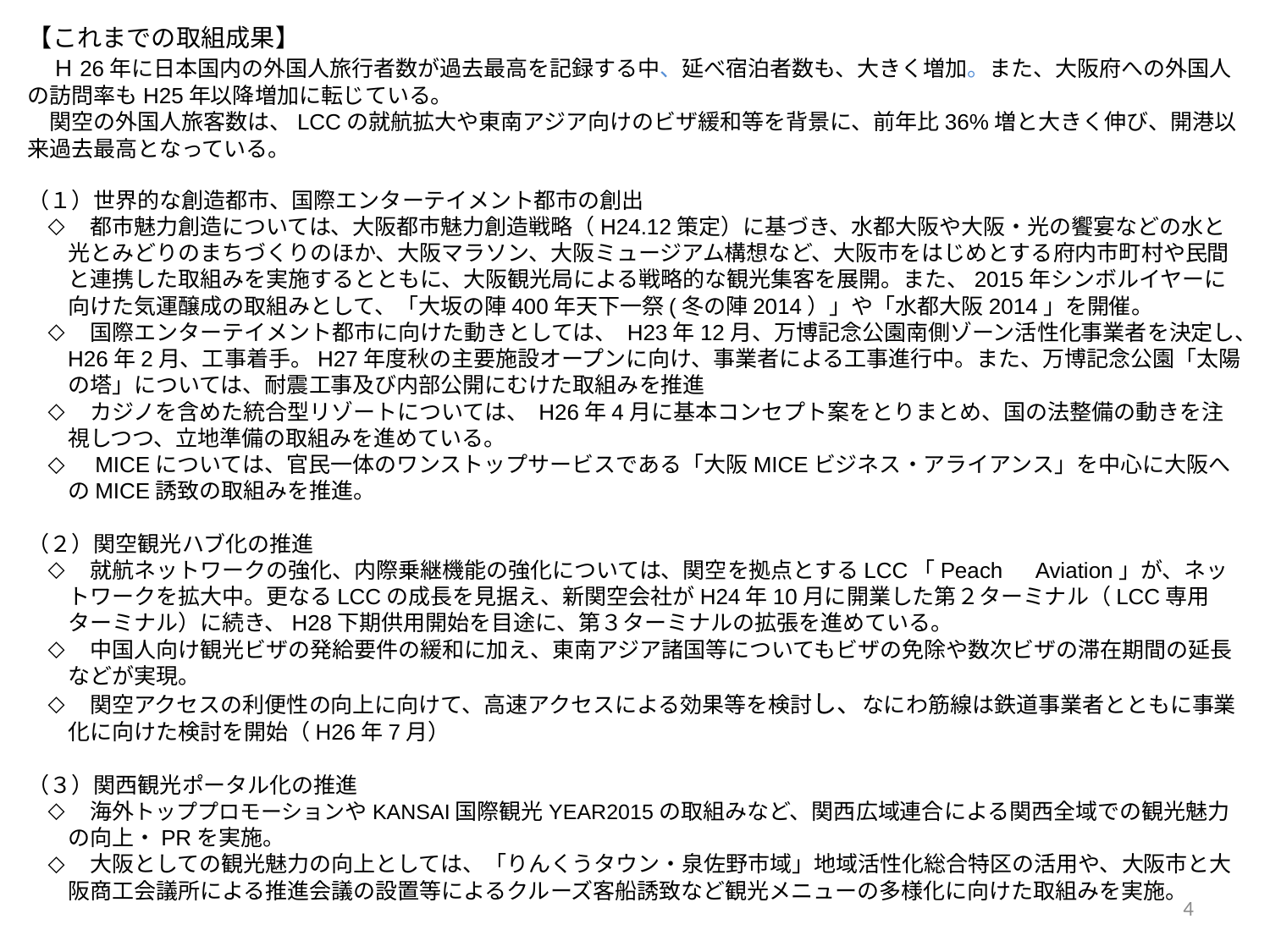

【これまでの取組成果】
　Ｈ26年に日本国内の外国人旅行者数が過去最高を記録する中、延べ宿泊者数も、大きく増加。また、大阪府への外国人の訪問率もH25年以降増加に転じている。
　関空の外国人旅客数は、LCCの就航拡大や東南アジア向けのビザ緩和等を背景に、前年比36%増と大きく伸び、開港以来過去最高となっている。

（１）世界的な創造都市、国際エンターテイメント都市の創出
　都市魅力創造については、大阪都市魅力創造戦略（H24.12策定）に基づき、水都大阪や大阪・光の饗宴などの水と光とみどりのまちづくりのほか、大阪マラソン、大阪ミュージアム構想など、大阪市をはじめとする府内市町村や民間と連携した取組みを実施するとともに、大阪観光局による戦略的な観光集客を展開。また、2015年シンボルイヤーに向けた気運醸成の取組みとして、「大坂の陣400年天下一祭(冬の陣2014）」や「水都大阪2014」を開催。
　国際エンターテイメント都市に向けた動きとしては、 H23年12月、万博記念公園南側ゾーン活性化事業者を決定し、H26年2月、工事着手。H27年度秋の主要施設オープンに向け、事業者による工事進行中。また、万博記念公園「太陽の塔」については、耐震工事及び内部公開にむけた取組みを推進
　カジノを含めた統合型リゾートについては、 H26年4月に基本コンセプト案をとりまとめ、国の法整備の動きを注視しつつ、立地準備の取組みを進めている。
　MICEについては、官民一体のワンストップサービスである「大阪MICEビジネス・アライアンス」を中心に大阪へのMICE誘致の取組みを推進。

（２）関空観光ハブ化の推進
　就航ネットワークの強化、内際乗継機能の強化については、関空を拠点とするLCC「Peach　Aviation」が、ネットワークを拡大中。更なるLCCの成長を見据え、新関空会社がH24年10月に開業した第２ターミナル（LCC専用ターミナル）に続き、H28下期供用開始を目途に、第３ターミナルの拡張を進めている。
　中国人向け観光ビザの発給要件の緩和に加え、東南アジア諸国等についてもビザの免除や数次ビザの滞在期間の延長などが実現。
　関空アクセスの利便性の向上に向けて、高速アクセスによる効果等を検討し、なにわ筋線は鉄道事業者とともに事業化に向けた検討を開始（H26年7月）

（３）関西観光ポータル化の推進
　海外トッププロモーションやKANSAI国際観光YEAR2015の取組みなど、関西広域連合による関西全域での観光魅力の向上・PRを実施。
　大阪としての観光魅力の向上としては、「りんくうタウン・泉佐野市域」地域活性化総合特区の活用や、大阪市と大阪商工会議所による推進会議の設置等によるクルーズ客船誘致など観光メニューの多様化に向けた取組みを実施。

4